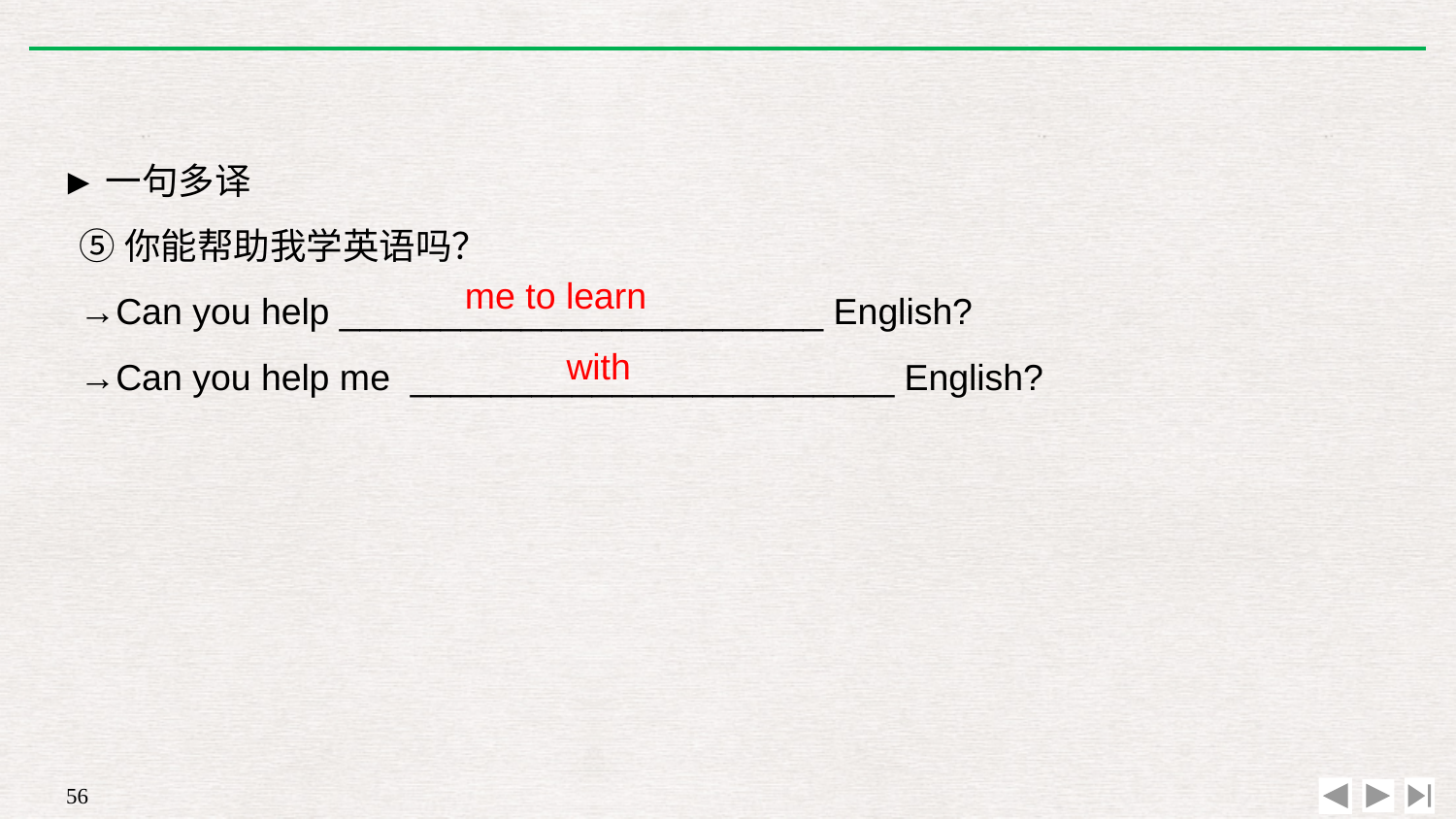

►一句多译
⑤你能帮助我学英语吗？
→Can you help ________________________ English?
→Can you help me  ________________________ English?
me to learn
with